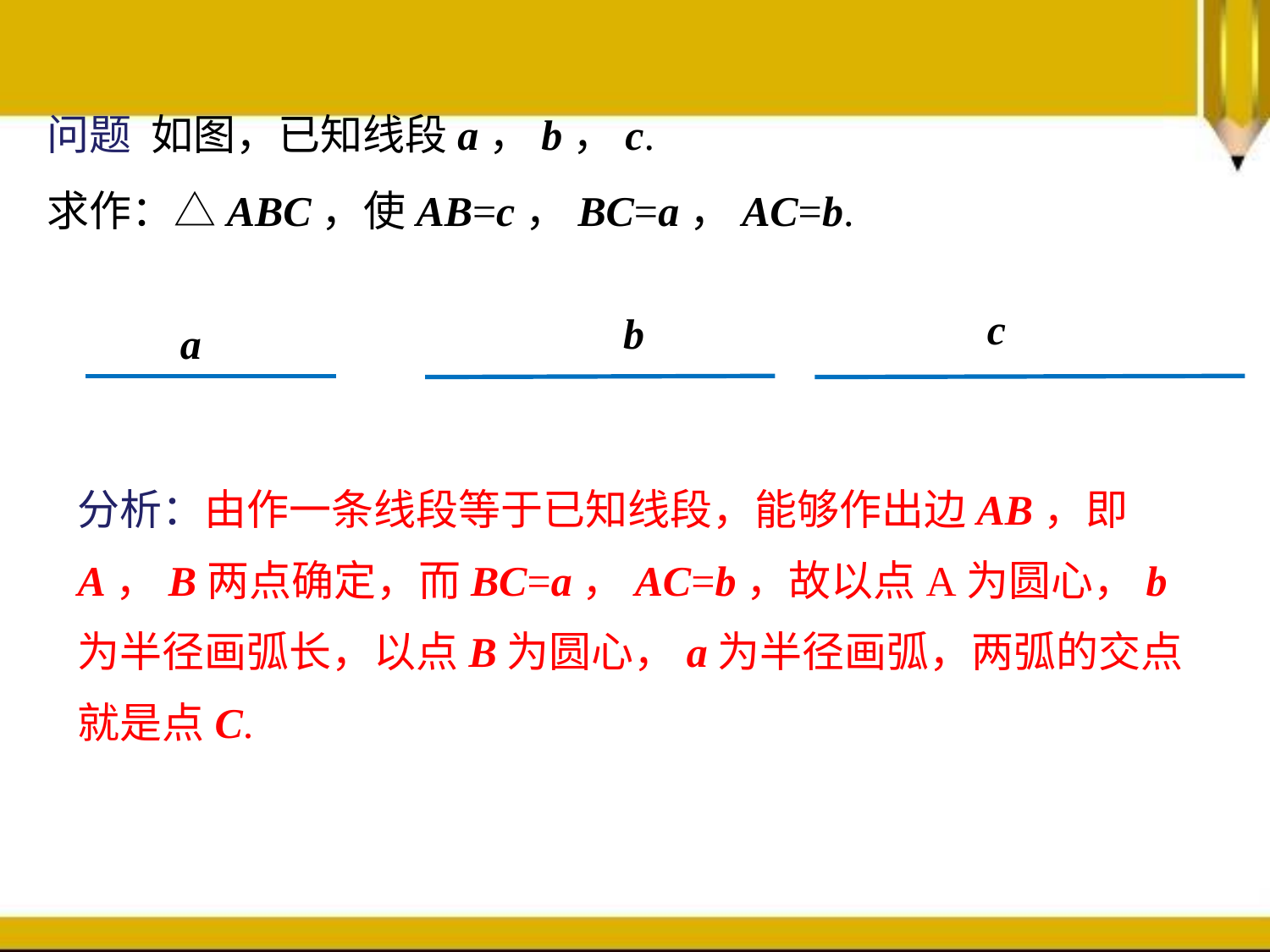

问题  如图，已知线段a，b，c.
求作：△ABC，使AB=c，BC=a，AC=b.
c
b
a

分析：由作一条线段等于已知线段，能够作出边AB，即A，B两点确定，而BC=a，AC=b，故以点A为圆心，b为半径画弧长，以点B为圆心，a为半径画弧，两弧的交点就是点C.